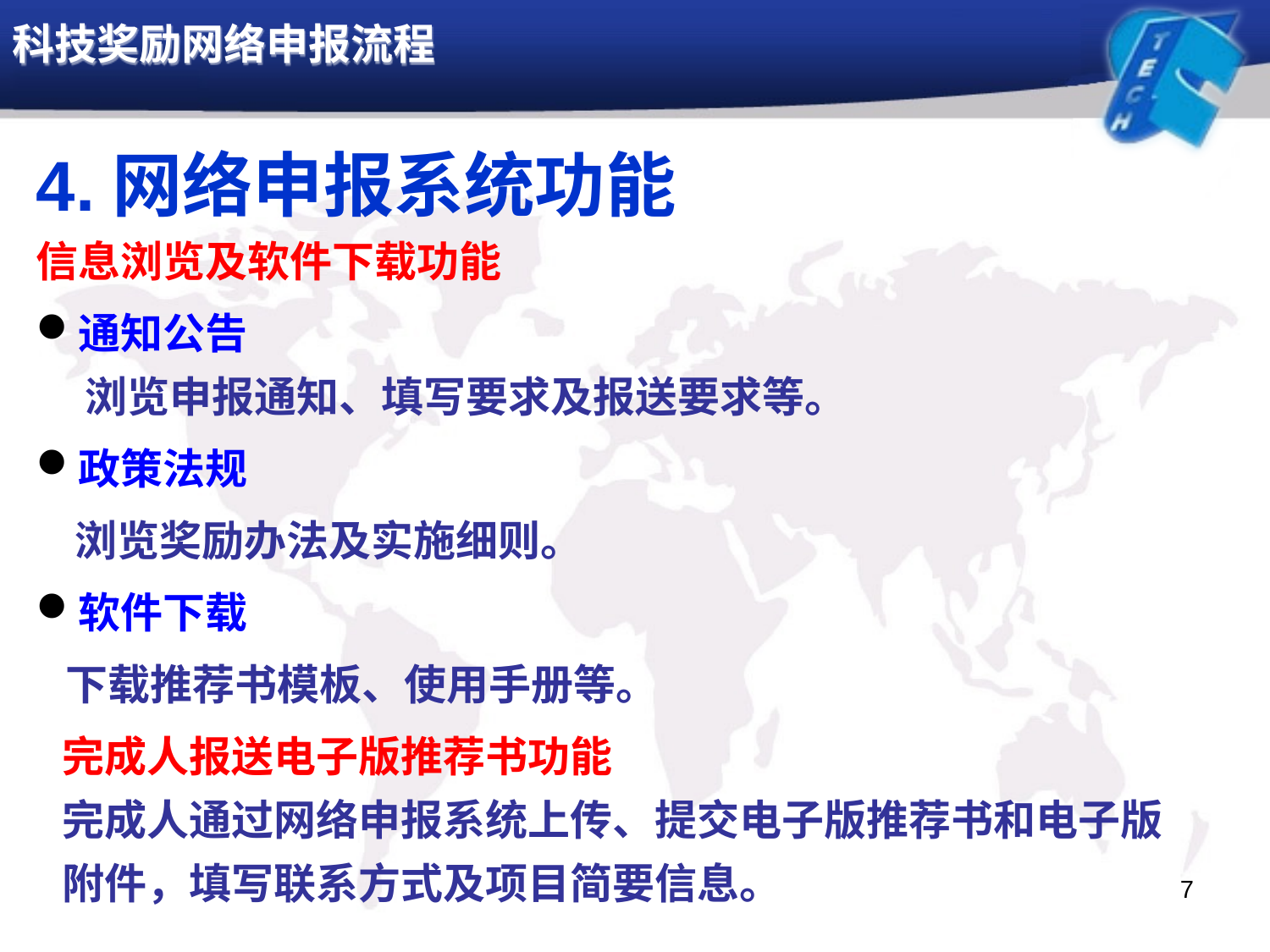

4.网络申报系统功能
信息浏览及软件下载功能
通知公告
  浏览申报通知、填写要求及报送要求等。
政策法规
   浏览奖励办法及实施细则。
软件下载
  下载推荐书模板、使用手册等。
完成人报送电子版推荐书功能
完成人通过网络申报系统上传、提交电子版推荐书和电子版附件，填写联系方式及项目简要信息。
7